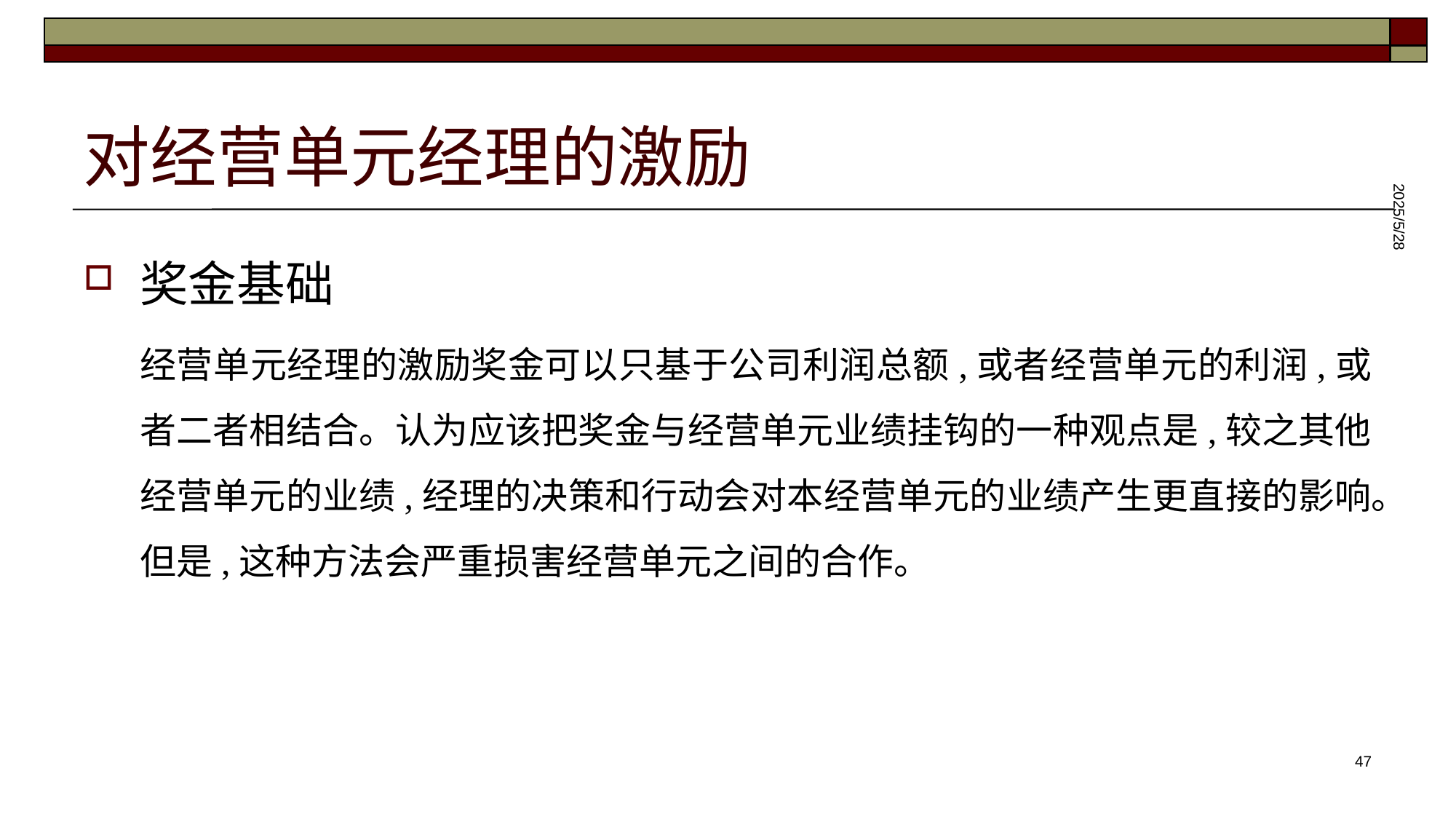

# 对经营单元经理的激励
2025/5/28
奖金基础
经营单元经理的激励奖金可以只基于公司利润总额,或者经营单元的利润,或者二者相结合。认为应该把奖金与经营单元业绩挂钩的一种观点是,较之其他经营单元的业绩,经理的决策和行动会对本经营单元的业绩产生更直接的影响。但是,这种方法会严重损害经营单元之间的合作。

47